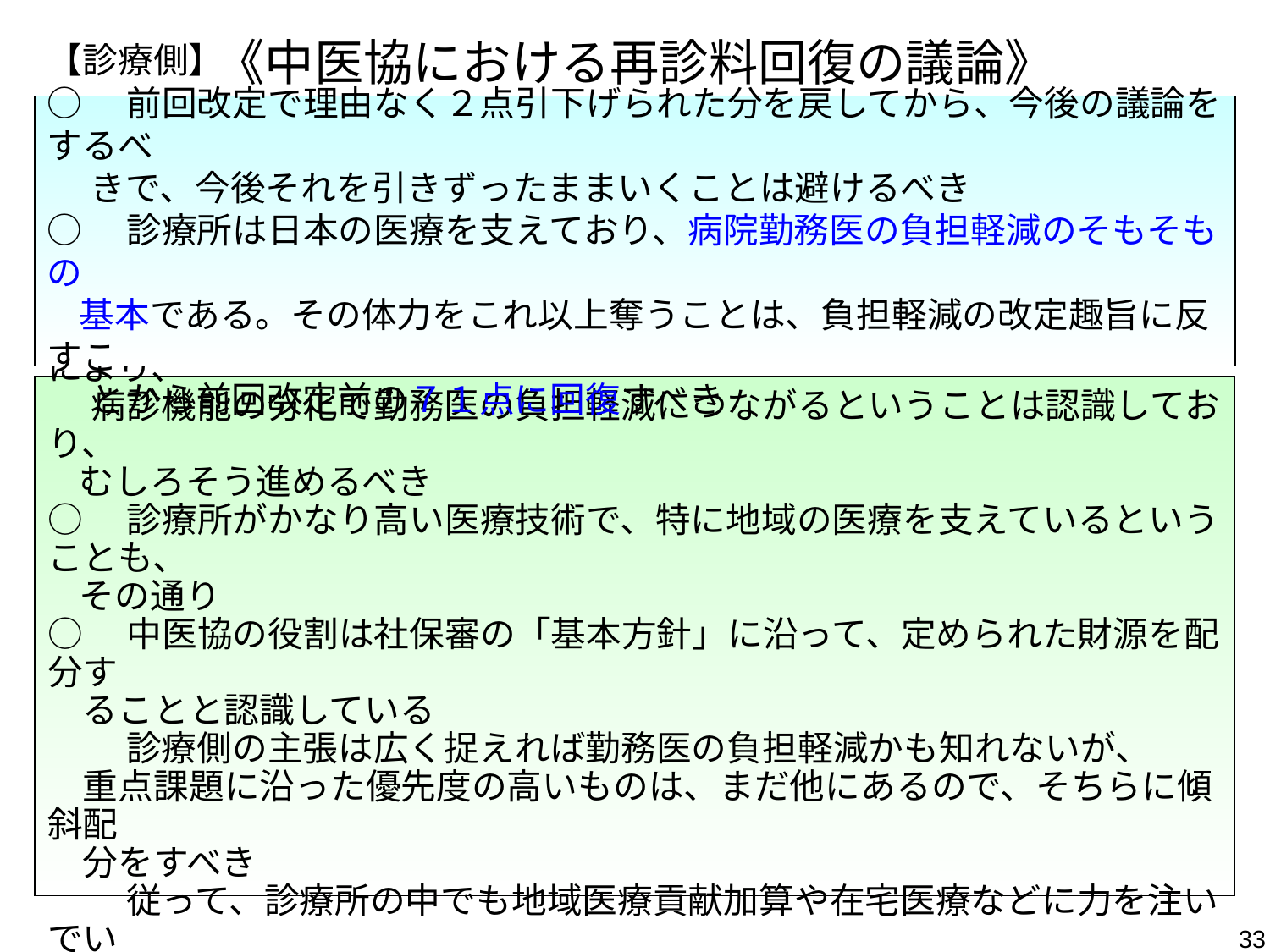

# 《中医協における再診料回復の議論》
【診療側】
○　前回改定で理由なく２点引下げられた分を戻してから、今後の議論をするべ
　 きで、今後それを引きずったままいくことは避けるべき
○　診療所は日本の医療を支えており、病院勤務医の負担軽減のそもそもの
   基本である。その体力をこれ以上奪うことは、負担軽減の改定趣旨に反すこ
　 とから前回改定前の７１点に回復すべき

【支払側】
○　診療所の役割は、診療所・病院の各々の役割をきちんと果たすことにより、
　 病診機能の分化で勤務医の負担軽減につながるということは認識しており、
   むしろそう進めるべき
○　診療所がかなり高い医療技術で、特に地域の医療を支えているということも、
   その通り
○　中医協の役割は社保審の「基本方針」に沿って、定められた財源を配分す
　ることと認識している
　　 診療側の主張は広く捉えれば勤務医の負担軽減かも知れないが、
　重点課題に沿った優先度の高いものは、まだ他にあるので、そちらに傾斜配
　分をすべき
　　 従って、診療所の中でも地域医療貢献加算や在宅医療などに力を注いでい
　るところを中心に配分にすべきであり、再診料引上げは反対
33